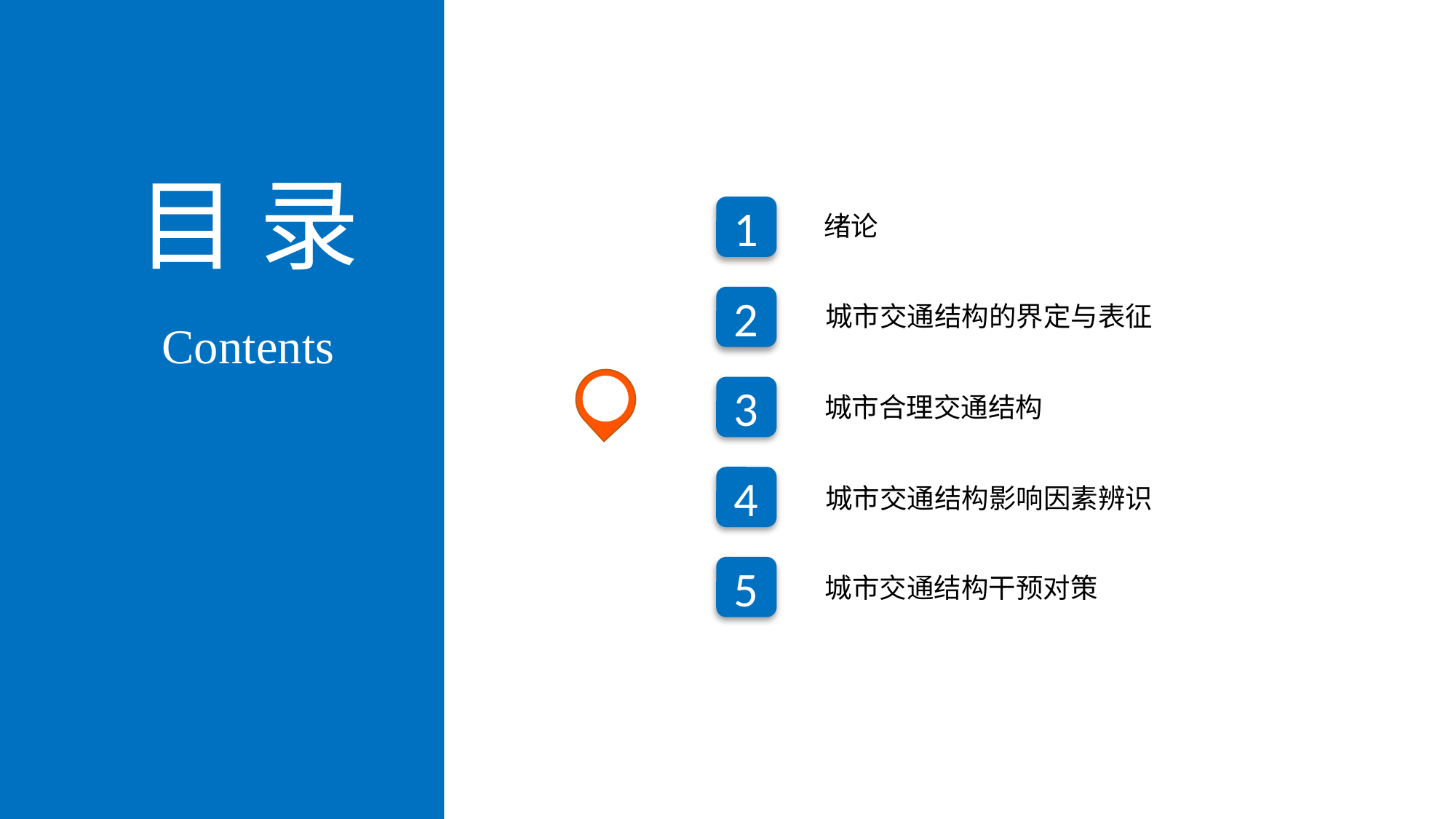

目 录
1
绪论
2
城市交通结构的界定与表征
Contents

3
城市合理交通结构
4
城市交通结构影响因素辨识
5
城市交通结构干预对策